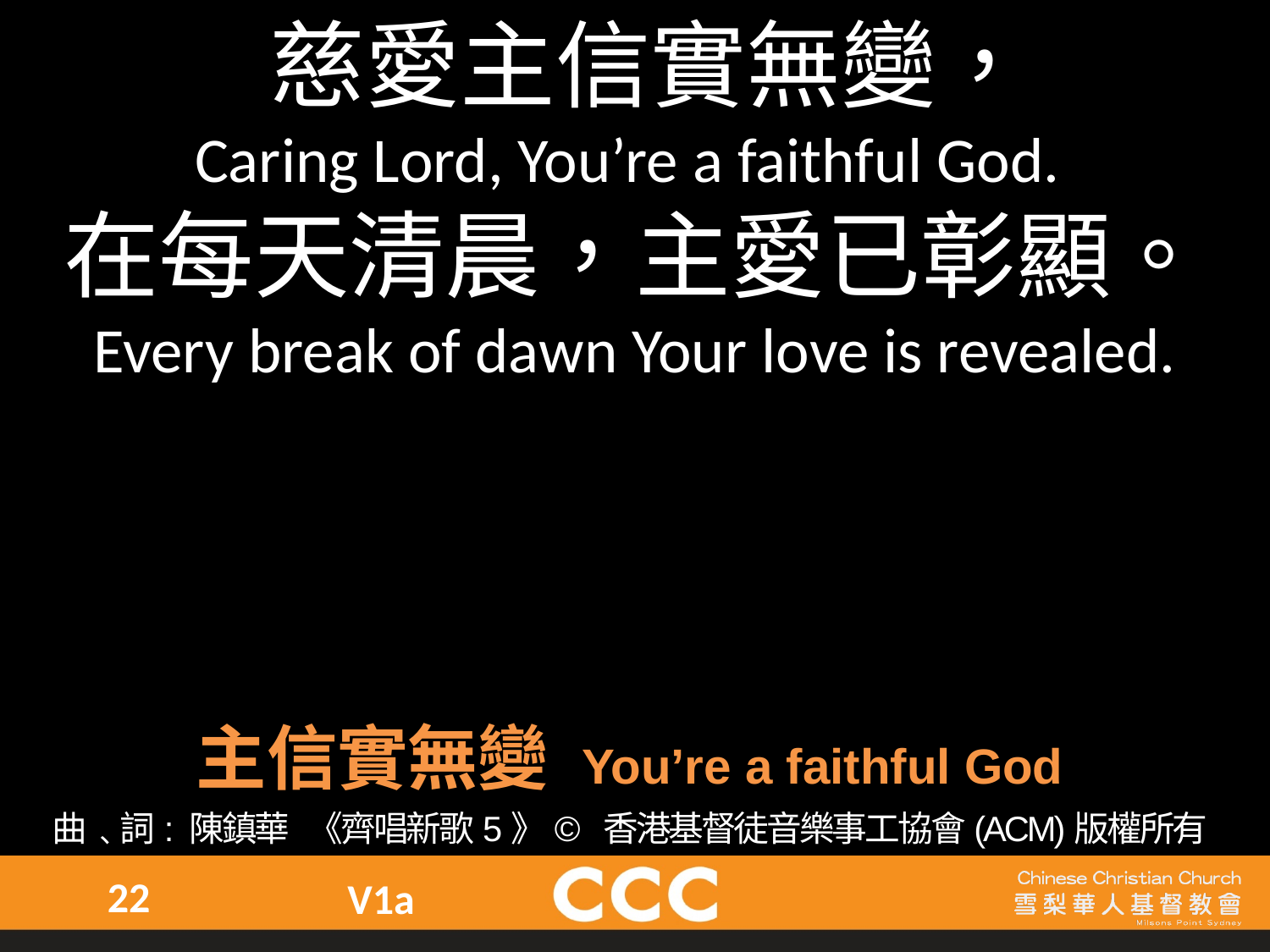

來慈愛主信實無變，
Caring Lord, You’re a faithful God.
在每天清晨，主愛已彰顯。
Every break of dawn Your love is revealed.
主信實無變 You’re a faithful God
曲﹑詞: 陳鎮華    《齊唱新歌5》©  香港基督徒音樂事工協會(ACM)版權所有
22
V1a